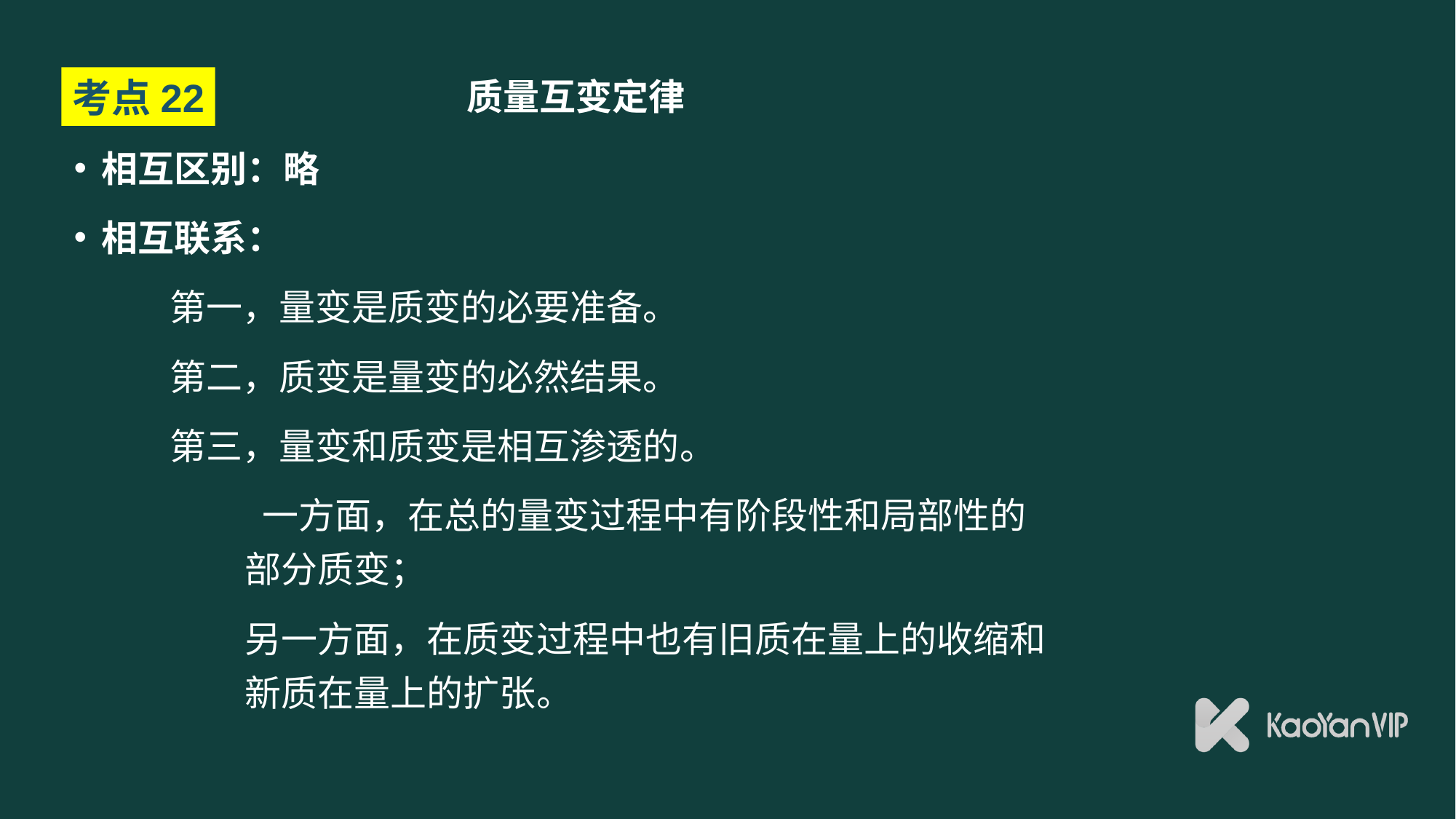

# 质量互变定律
考点22
相互区别：略
相互联系：
第一，量变是质变的必要准备。
第二，质变是量变的必然结果。
第三，量变和质变是相互渗透的。
 一方面，在总的量变过程中有阶段性和局部性的部分质变；
另一方面，在质变过程中也有旧质在量上的收缩和新质在量上的扩张。